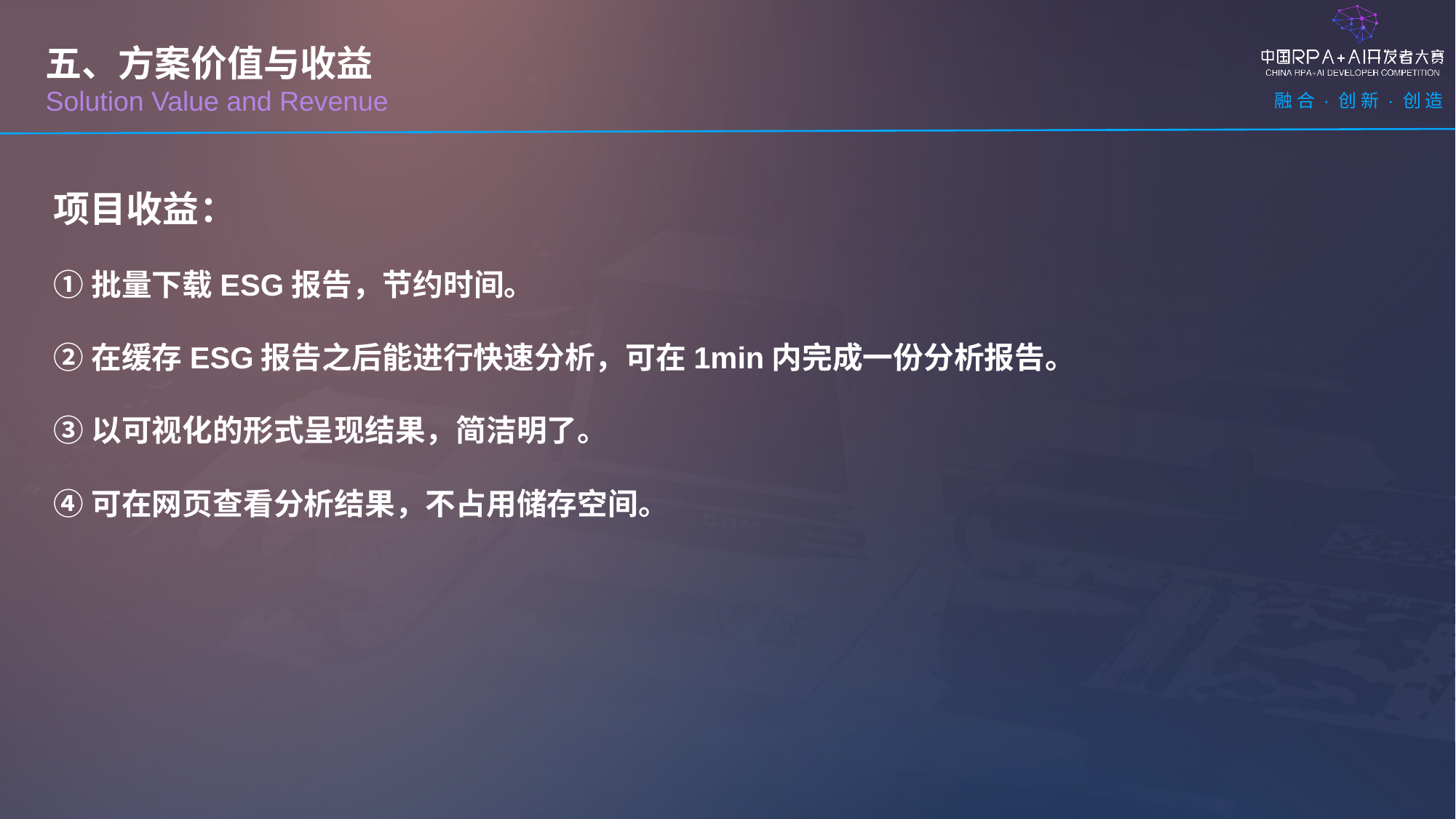

五、方案价值与收益
Solution Value and Revenue
项目收益：

①批量下载ESG报告，节约时间。

②在缓存ESG报告之后能进行快速分析，可在1min内完成一份分析报告。

③以可视化的形式呈现结果，简洁明了。

④可在网页查看分析结果，不占用储存空间。